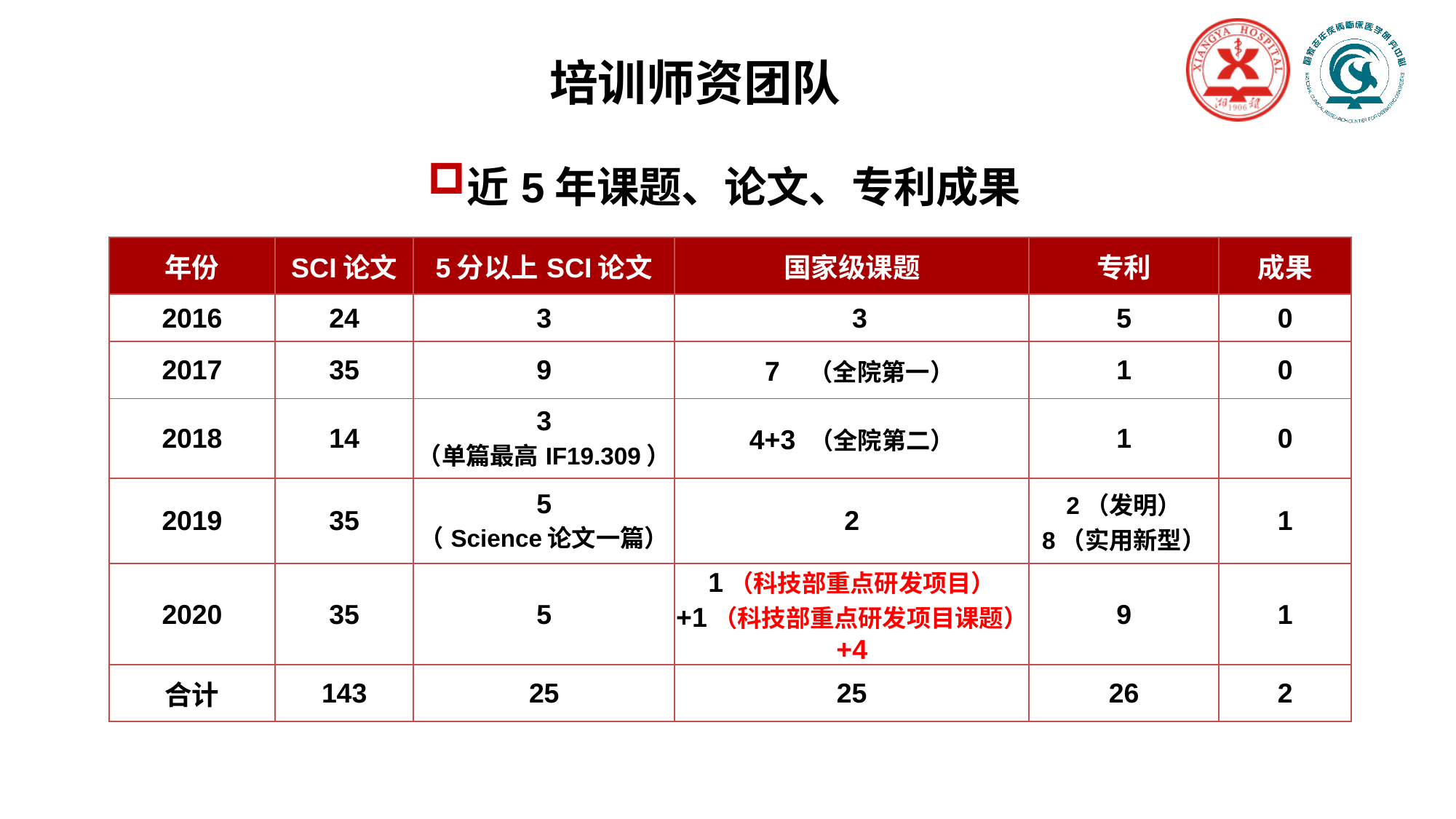

培训师资团队
近5年课题、论文、专利成果
| 年份 | SCI论文 | 5分以上SCI论文 | 国家级课题 | 专利 | 成果 |
| --- | --- | --- | --- | --- | --- |
| 2016 | 24 | 3 | 3 | 5 | 0 |
| 2017 | 35 | 9 | 7 （全院第一） | 1 | 0 |
| 2018 | 14 | 3 （单篇最高IF19.309） | 4+3 （全院第二） | 1 | 0 |
| 2019 | 35 | 5 （Science论文一篇） | 2 | 2（发明） 8（实用新型） | 1 |
| 2020 | 35 | 5 | 1（科技部重点研发项目） +1（科技部重点研发项目课题） +4 | 9 | 1 |
| 合计 | 143 | 25 | 25 | 26 | 2 |